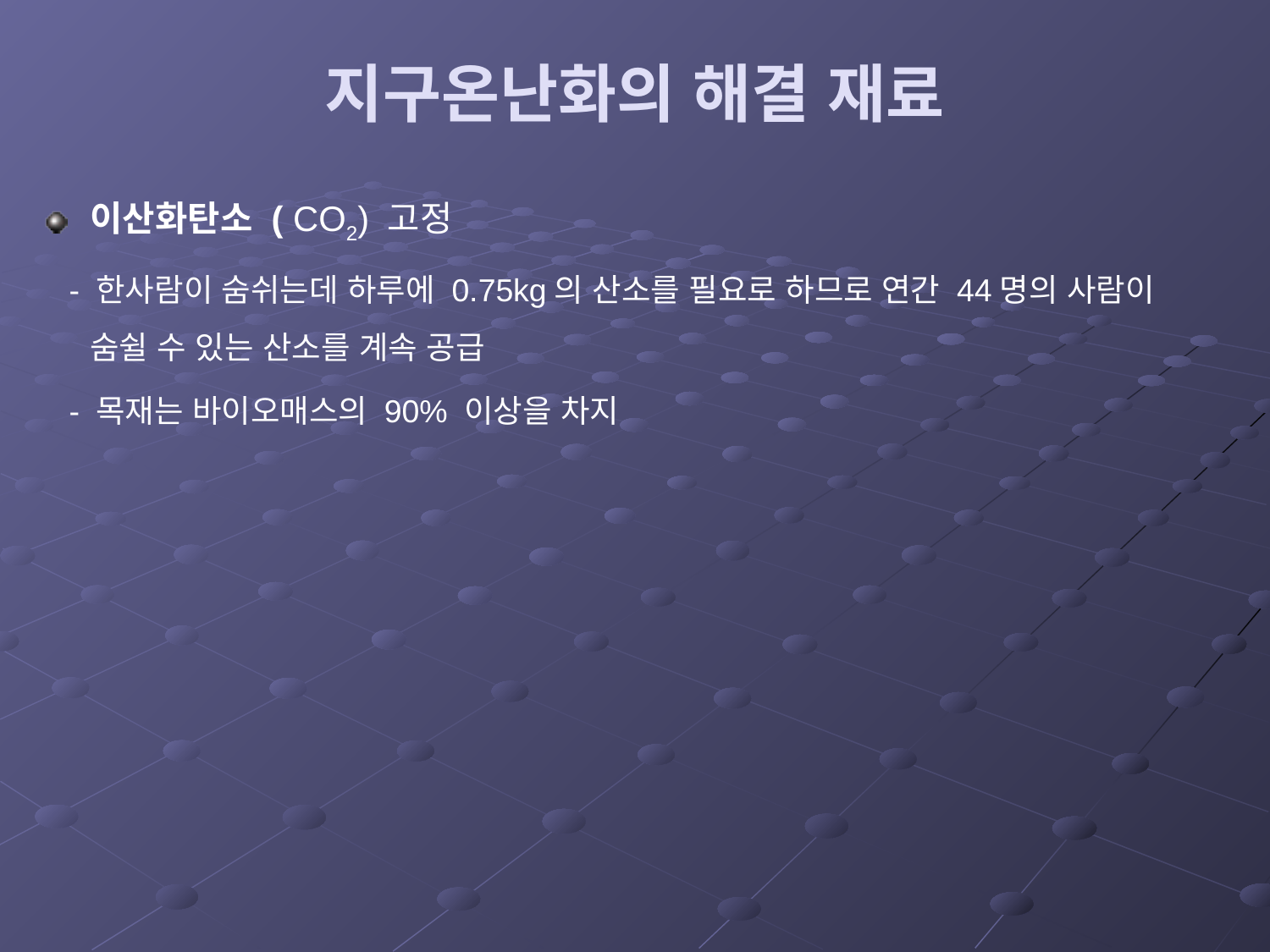

# 지구온난화의 해결 재료
이산화탄소 ( CO2) 고정
   - 한사람이 숨쉬는데 하루에 0.75kg의 산소를 필요로 하므로 연간 44명의 사람이 숨쉴 수 있는 산소를 계속 공급
   - 목재는 바이오매스의 90% 이상을 차지